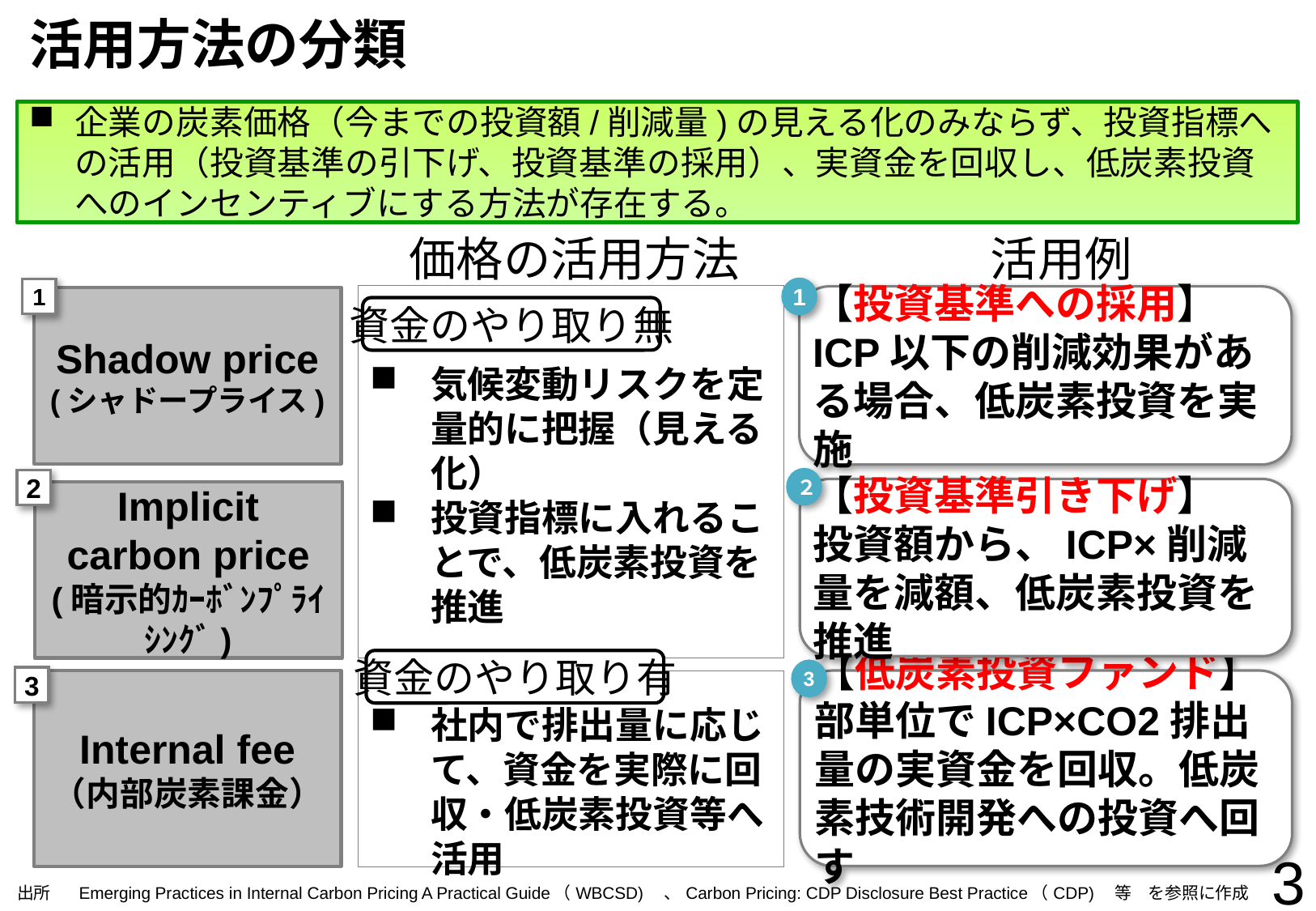

# 活用方法の分類
企業の炭素価格（今までの投資額/削減量)の見える化のみならず、投資指標への活用（投資基準の引下げ、投資基準の採用）、実資金を回収し、低炭素投資へのインセンティブにする方法が存在する。
価格の活用方法
活用例
1
1

気候変動リスクを定量的に把握（見える化）
投資指標に入れることで、低炭素投資を推進
【投資基準への採用】
ICP以下の削減効果がある場合、低炭素投資を実施
Shadow price
(シャドープライス)
資金のやり取り無
２
2
【投資基準引き下げ】
投資額から、ICP×削減量を減額、低炭素投資を推進
Implicit carbon price
(暗示的ｶｰﾎﾞﾝﾌﾟﾗｲｼﾝｸﾞ)
資金のやり取り有
3
3
Internal fee
（内部炭素課金）

社内で排出量に応じて、資金を実際に回収・低炭素投資等へ活用
【低炭素投資ファンド】
部単位でICP×CO2排出量の実資金を回収。低炭素技術開発への投資へ回す
3
| 出所 | Emerging Practices in Internal Carbon Pricing A Practical Guide（WBCSD)　、Carbon Pricing: CDP Disclosure Best Practice（CDP)　等　を参照に作成 |
| --- | --- |